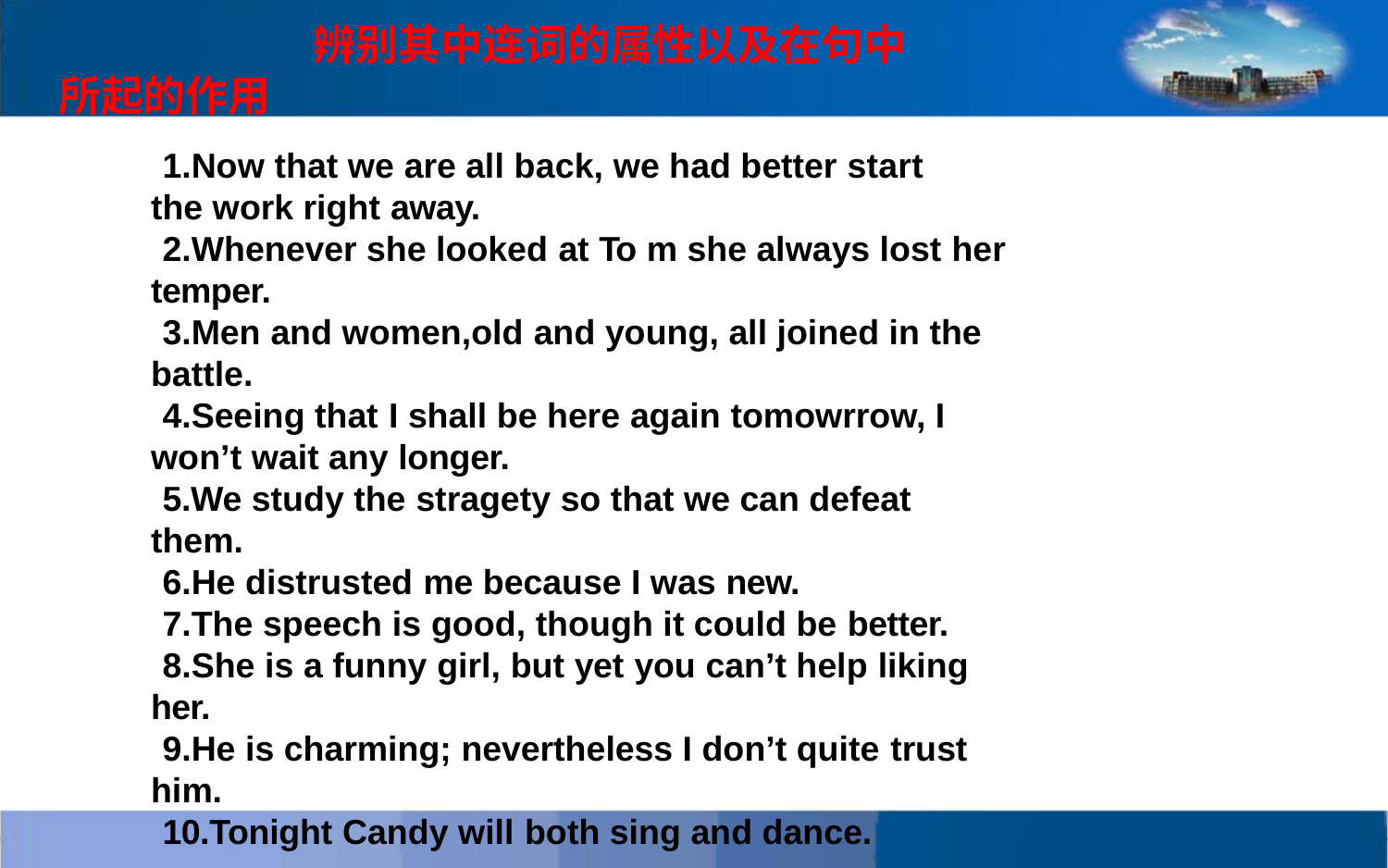

辨别其中连词的属性以及在句中
所起的作用
1.Now that we are all back, we had better start
the work right away.
2.Whenever she looked at To m she always lost her
temper.
3.Men and women,old and young, all joined in the
battle.
4.Seeing that I shall be here again tomowrrow, I
won’t wait any longer.
5.We study the stragety so that we can defeat
them.
6.He distrusted me because I was new.
7.The speech is good, though it could be better.
8.She is a funny girl, but yet you can’t help liking
her.
9.He is charming; nevertheless I don’t quite trust
him.
10.Tonight Candy will both sing and dance.